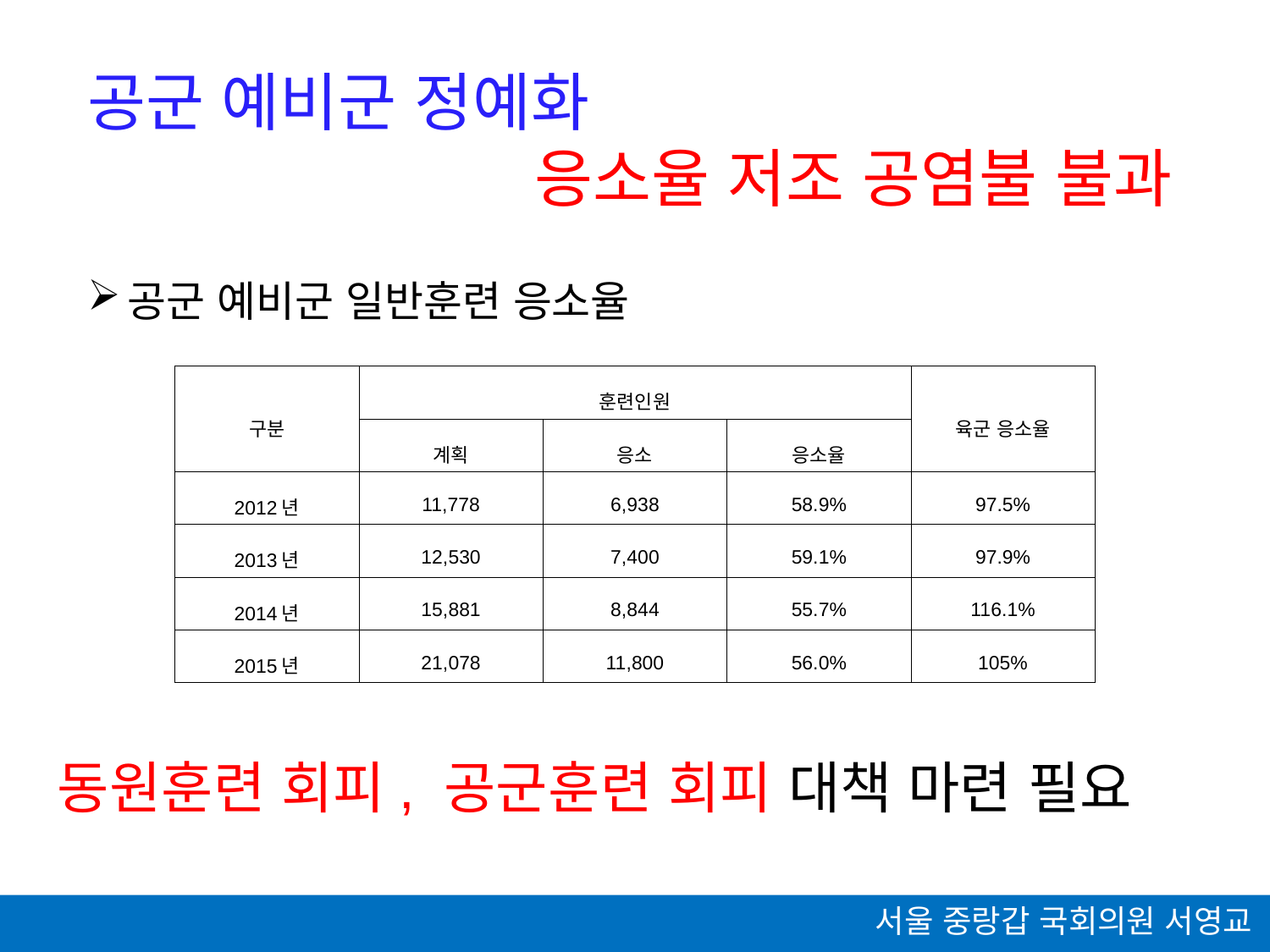

공군 예비군 정예화
응소율 저조 공염불 불과
공군 예비군 일반훈련 응소율
| 구분 | 훈련인원 |  |  | 육군 응소율 |
| --- | --- | --- | --- | --- |
|  | 계획 | 응소 | 응소율 |  |
| 2012년 | 11,778 | 6,938 | 58.9% | 97.5% |
| 2013년 | 12,530 | 7,400 | 59.1% | 97.9% |
| 2014년 | 15,881 | 8,844 | 55.7% | 116.1% |
| 2015년 | 21,078 | 11,800 | 56.0% | 105% |
동원훈련 회피, 공군훈련 회피 대책 마련 필요

서울 중랑갑 국회의원 서영교